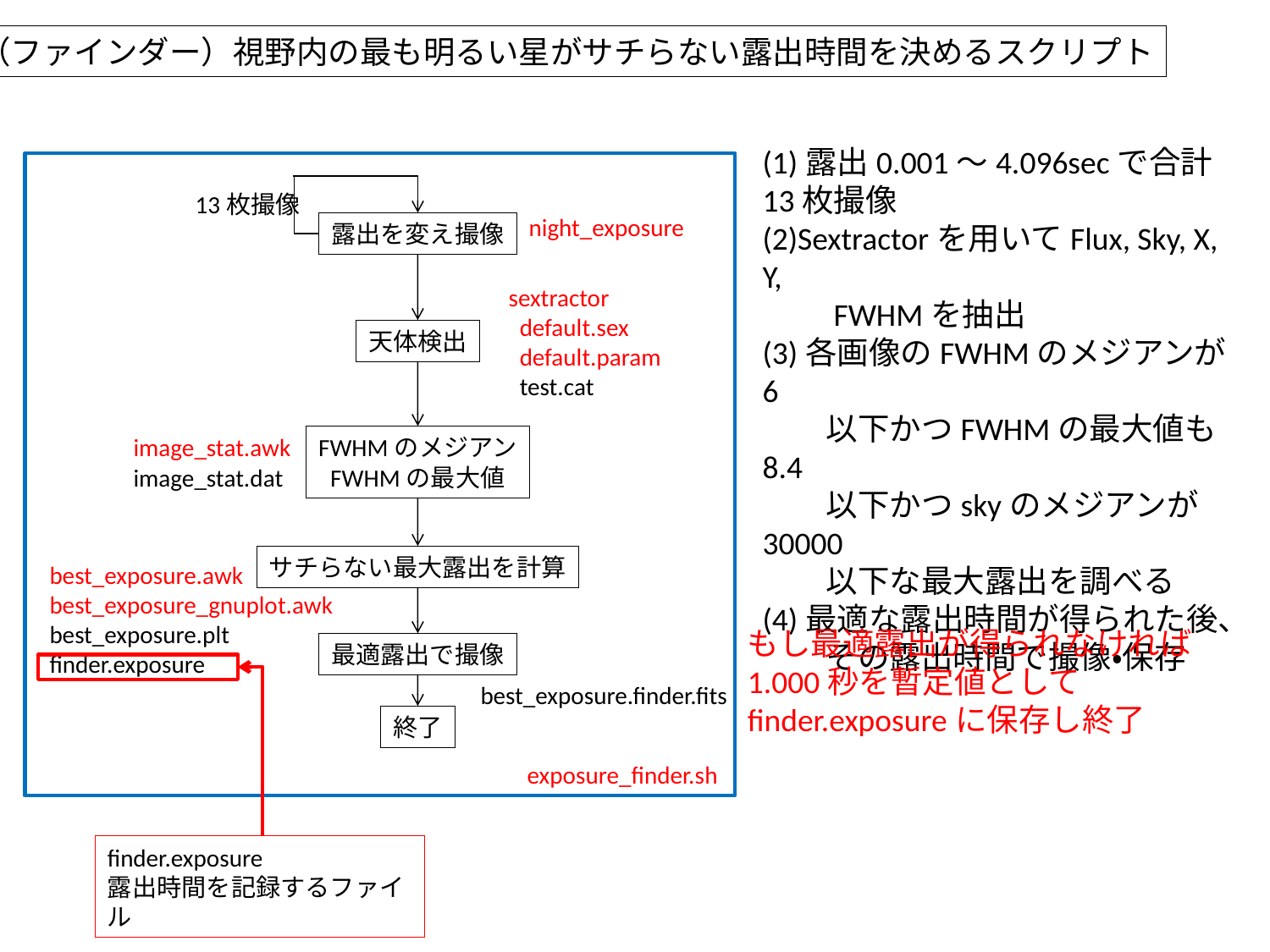

（ファインダー）視野内の最も明るい星がサチらない露出時間を決めるスクリプト
(1)露出0.001～4.096secで合計13枚撮像
(2)Sextractorを用いてFlux, Sky, X, Y,
　　FWHMを抽出
(3)各画像のFWHMのメジアンが6
　　以下かつFWHMの最大値も8.4
　　以下かつskyのメジアンが30000
　　以下な最大露出を調べる
(4)最適な露出時間が得られた後、
　　その露出時間で撮像・保存

13枚撮像
night_exposure
露出を変え撮像
sextractor
  default.sex
  default.param
  test.cat
天体検出
image_stat.awk
image_stat.dat
FWHMのメジアン
FWHMの最大値
サチらない最大露出を計算
best_exposure.awk
best_exposure_gnuplot.awk
best_exposure.plt
finder.exposure
もし最適露出が得られなければ
1.000秒を暫定値としてfinder.exposureに保存し終了
最適露出で撮像

best_exposure.finder.fits
終了
exposure_finder.sh
finder.exposure
露出時間を記録するファイル